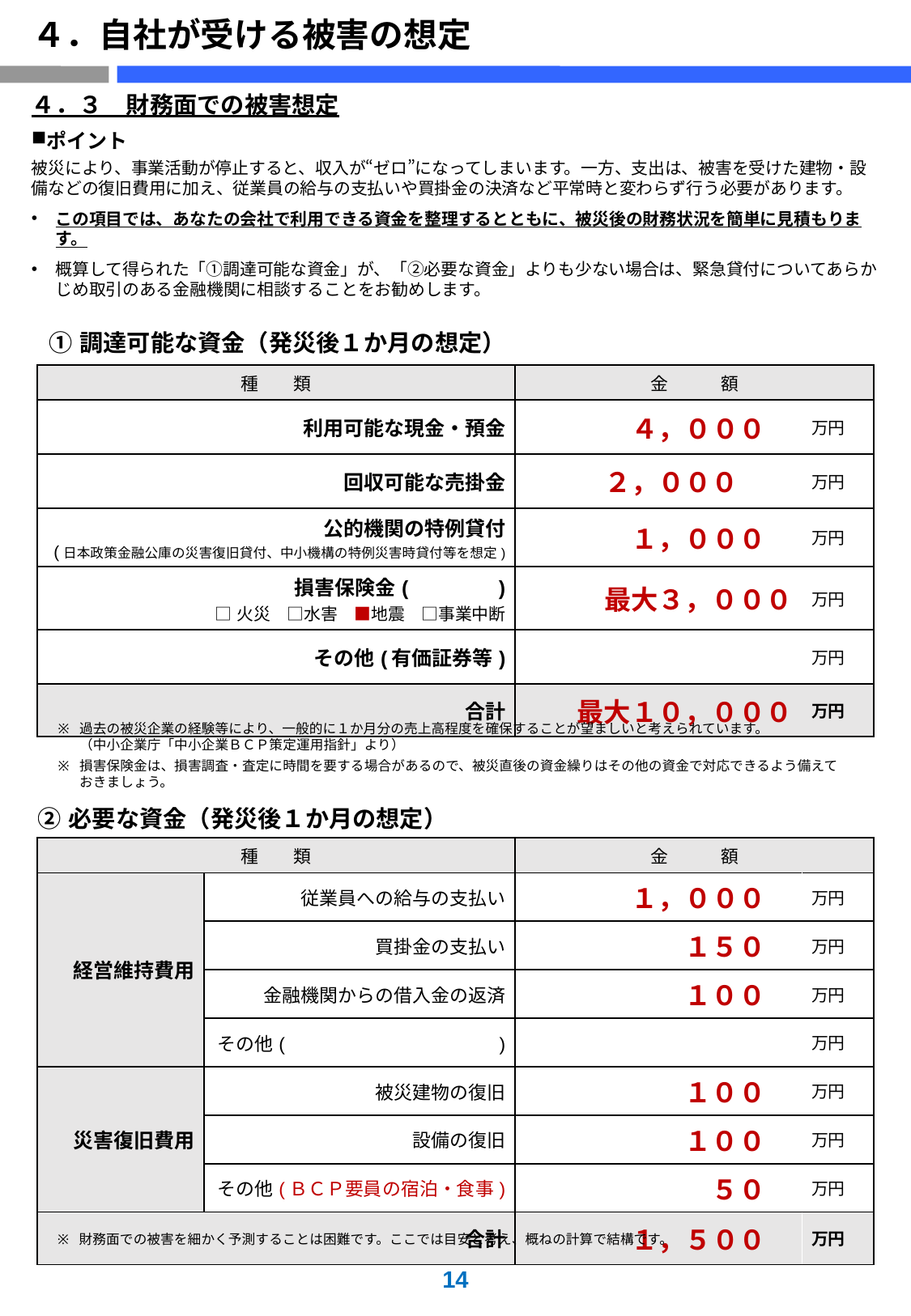

# ４．自社が受ける被害の想定
４．３　財務面での被害想定
ポイント
被災により、事業活動が停止すると、収入が“ゼロ”になってしまいます。一方、支出は、被害を受けた建物・設備などの復旧費用に加え、従業員の給与の支払いや買掛金の決済など平常時と変わらず行う必要があります。
この項目では、あなたの会社で利用できる資金を整理するとともに、被災後の財務状況を簡単に見積もります。
概算して得られた「①調達可能な資金」が、「②必要な資金」よりも少ない場合は、緊急貸付についてあらかじめ取引のある金融機関に相談することをお勧めします。
| ①調達可能な資金（発災後１か月の想定） |  |  |
| --- | --- | --- |
| 種　　類 | 金　　　額 |  |
| 利用可能な現金・預金 | ４，０００ | 万円 |
| 回収可能な売掛金 | ２，０００ | 万円 |
| 公的機関の特例貸付 (日本政策金融公庫の災害復旧貸付、中小機構の特例災害時貸付等を想定) | １，０００ | 万円 |
| 損害保険金( ) □火災　□水害　■地震　□事業中断 | 最大３，０００ | 万円 |
| その他(有価証券等) |  | 万円 |
| 合計 | 最大１０，０００ | 万円 |
過去の被災企業の経験等により、一般的に１か月分の売上高程度を確保することが望ましいと考えられています。
（中小企業庁「中小企業ＢＣＰ策定運用指針」より）
損害保険金は、損害調査・査定に時間を要する場合があるので、被災直後の資金繰りはその他の資金で対応できるよう備えて
おきましょう。
| ②必要な資金（発災後１か月の想定） |  |  |  |
| --- | --- | --- | --- |
| 種　　類 |  | 金　　　額 |  |
| 経営維持費用 | 従業員への給与の支払い | １，０００ | 万円 |
|  | 買掛金の支払い | １５０ | 万円 |
|  | 金融機関からの借入金の返済 | １００ | 万円 |
|  | その他(　　　　　　　　　　　) |  | 万円 |
| 災害復旧費用 | 被災建物の復旧 | １００ | 万円 |
|  | 設備の復旧 | １００ | 万円 |
|  | その他(ＢＣＰ要員の宿泊・食事) | ５０ | 万円 |
| 合計 |  | １，５００ | 万円 |
財務面での被害を細かく予測することは困難です。ここでは目安と考え、概ねの計算で結構です。
14